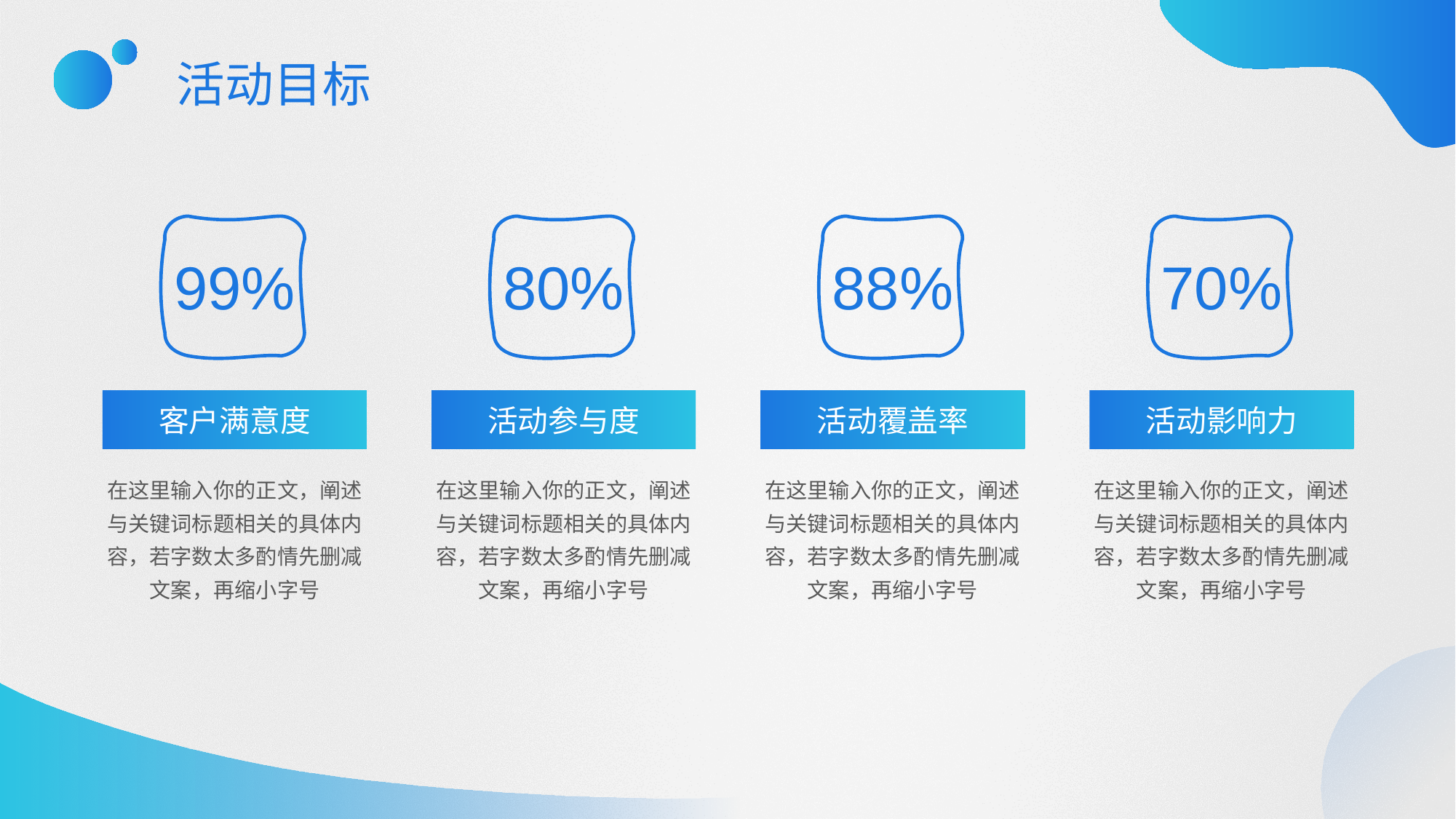

活动目标

99%
80%
88%
70%
客户满意度
活动参与度
活动覆盖率
活动影响力
在这里输入你的正文，阐述
与关键词标题相关的具体内
容，若字数太多酌情先删减
文案，再缩小字号
在这里输入你的正文，阐述
与关键词标题相关的具体内
容，若字数太多酌情先删减
文案，再缩小字号
在这里输入你的正文，阐述
与关键词标题相关的具体内
容，若字数太多酌情先删减
文案，再缩小字号
在这里输入你的正文，阐述
与关键词标题相关的具体内
容，若字数太多酌情先删减
文案，再缩小字号